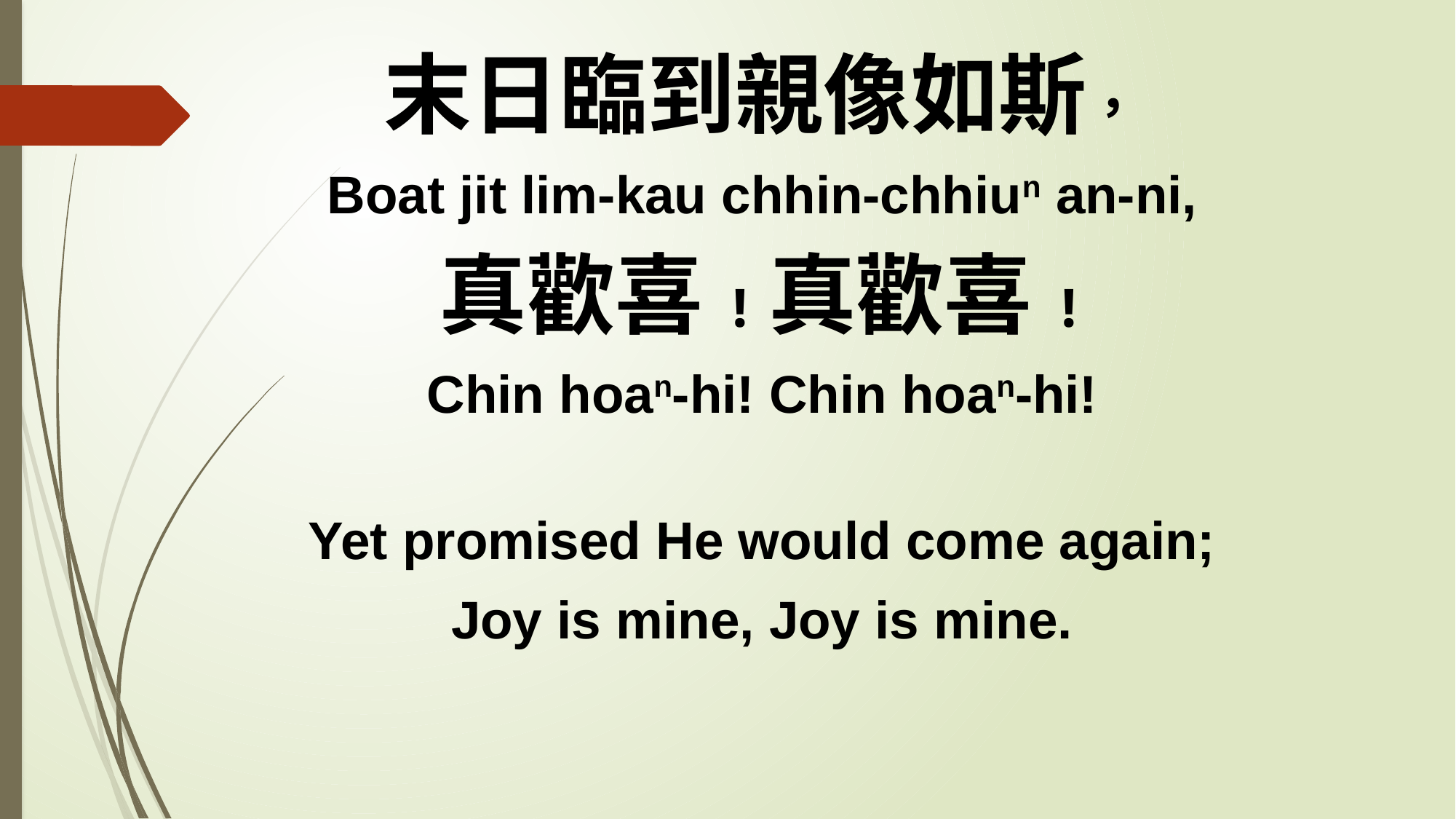

末日臨到親像如斯，
Boat jit lim-kau chhin-chhiun an-ni,
真歡喜!真歡喜!
Chin hoan-hi! Chin hoan-hi!

Yet promised He would come again;
Joy is mine, Joy is mine.